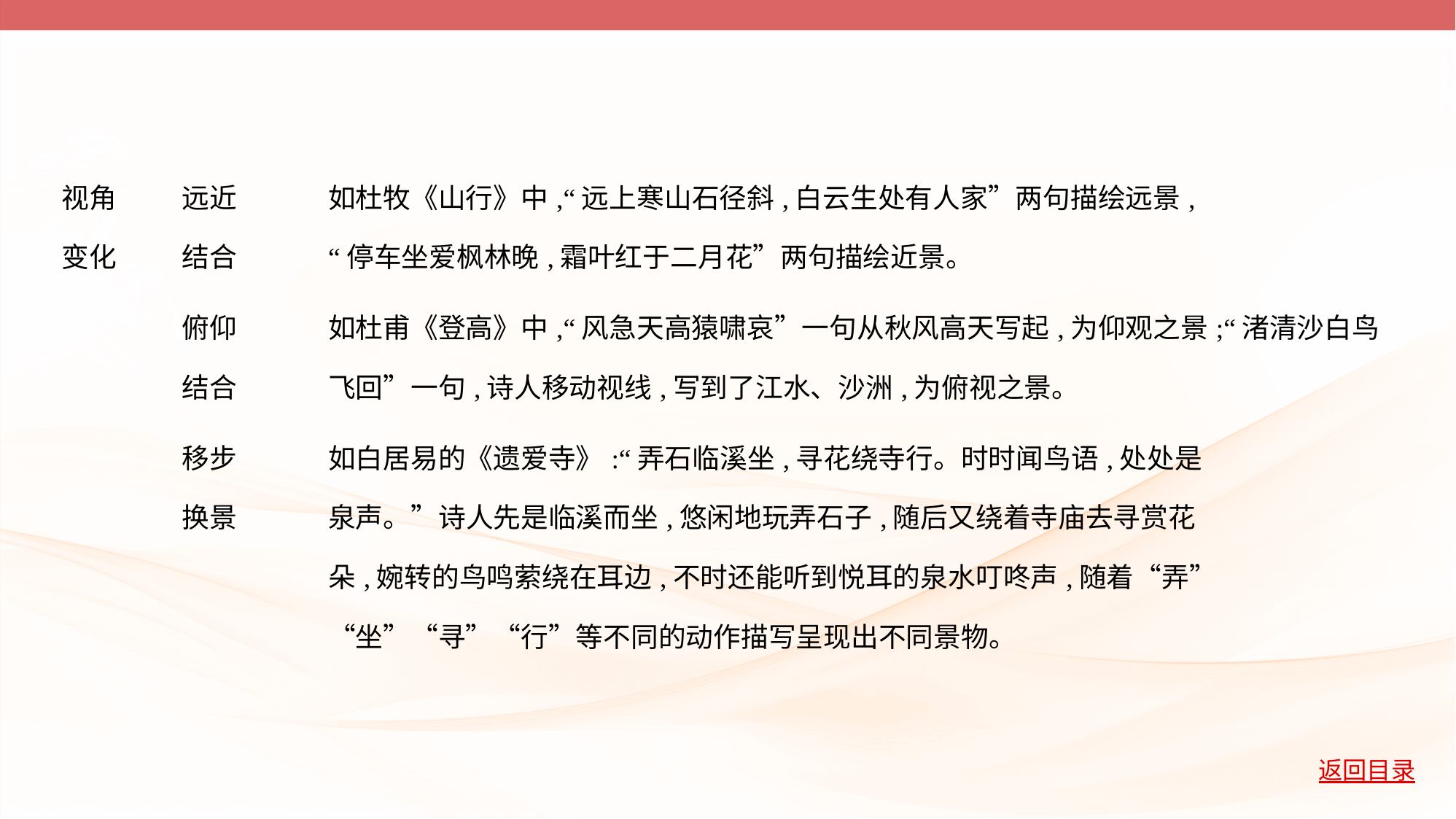

| 视角 变化 | 远近 结合 | 如杜牧《山行》中,“远上寒山石径斜,白云生处有人家”两句描绘远景, “停车坐爱枫林晚,霜叶红于二月花”两句描绘近景。 |
| --- | --- | --- |
|  | 俯仰 结合 | 如杜甫《登高》中,“风急天高猿啸哀”一句从秋风高天写起,为仰观之景;“渚清沙白鸟飞回”一句,诗人移动视线,写到了江水、沙洲,为俯视之景。 |
|  | 移步 换景 | 如白居易的《遗爱寺》:“弄石临溪坐,寻花绕寺行。时时闻鸟语,处处是 泉声。”诗人先是临溪而坐,悠闲地玩弄石子,随后又绕着寺庙去寻赏花 朵,婉转的鸟鸣萦绕在耳边,不时还能听到悦耳的泉水叮咚声,随着“弄” “坐”“寻”“行”等不同的动作描写呈现出不同景物。 |